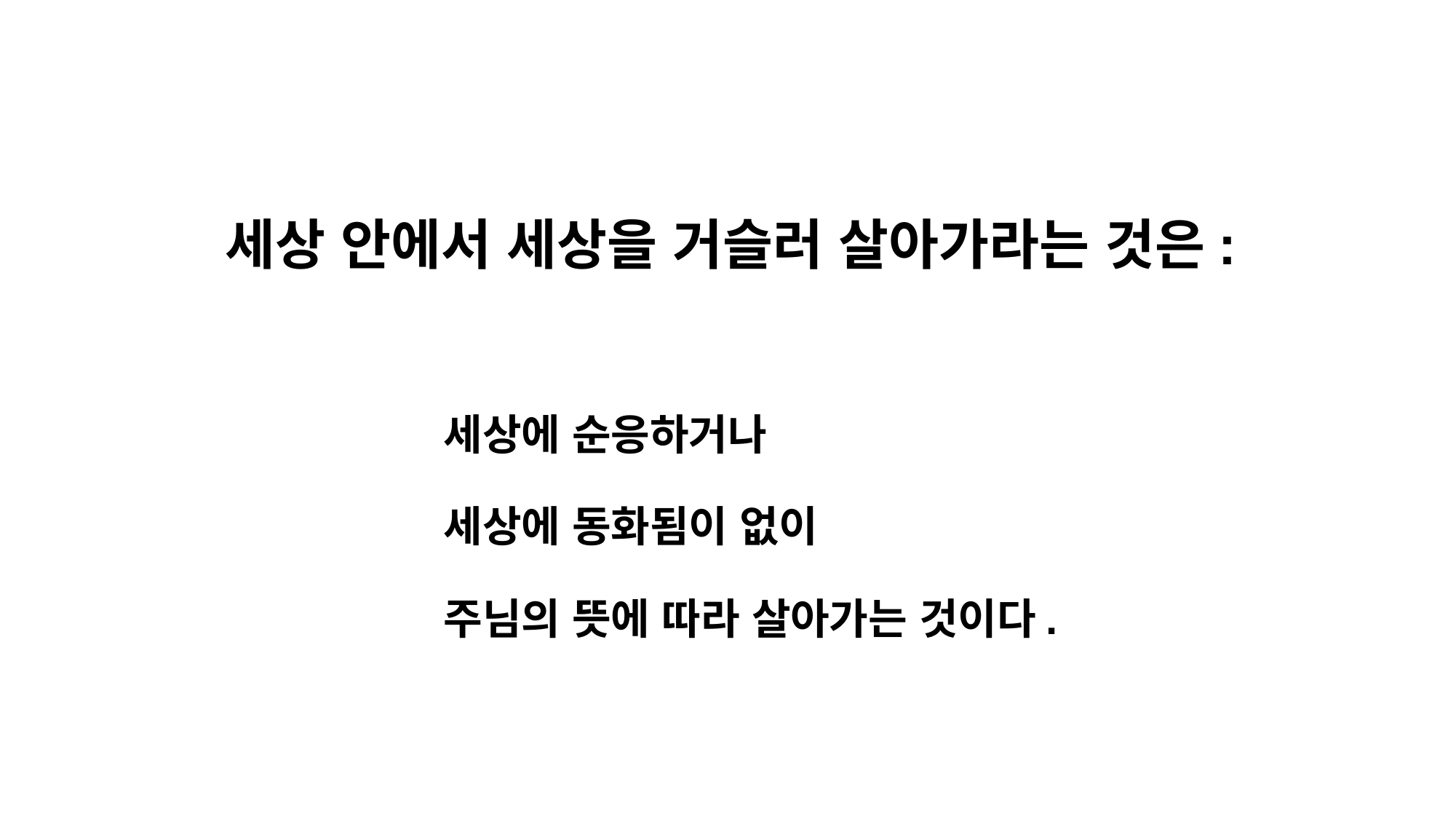

세상 안에서 세상을 거슬러 살아가라는 것은:

			세상에 순응하거나
			세상에 동화됨이 없이
			주님의 뜻에 따라 살아가는 것이다.